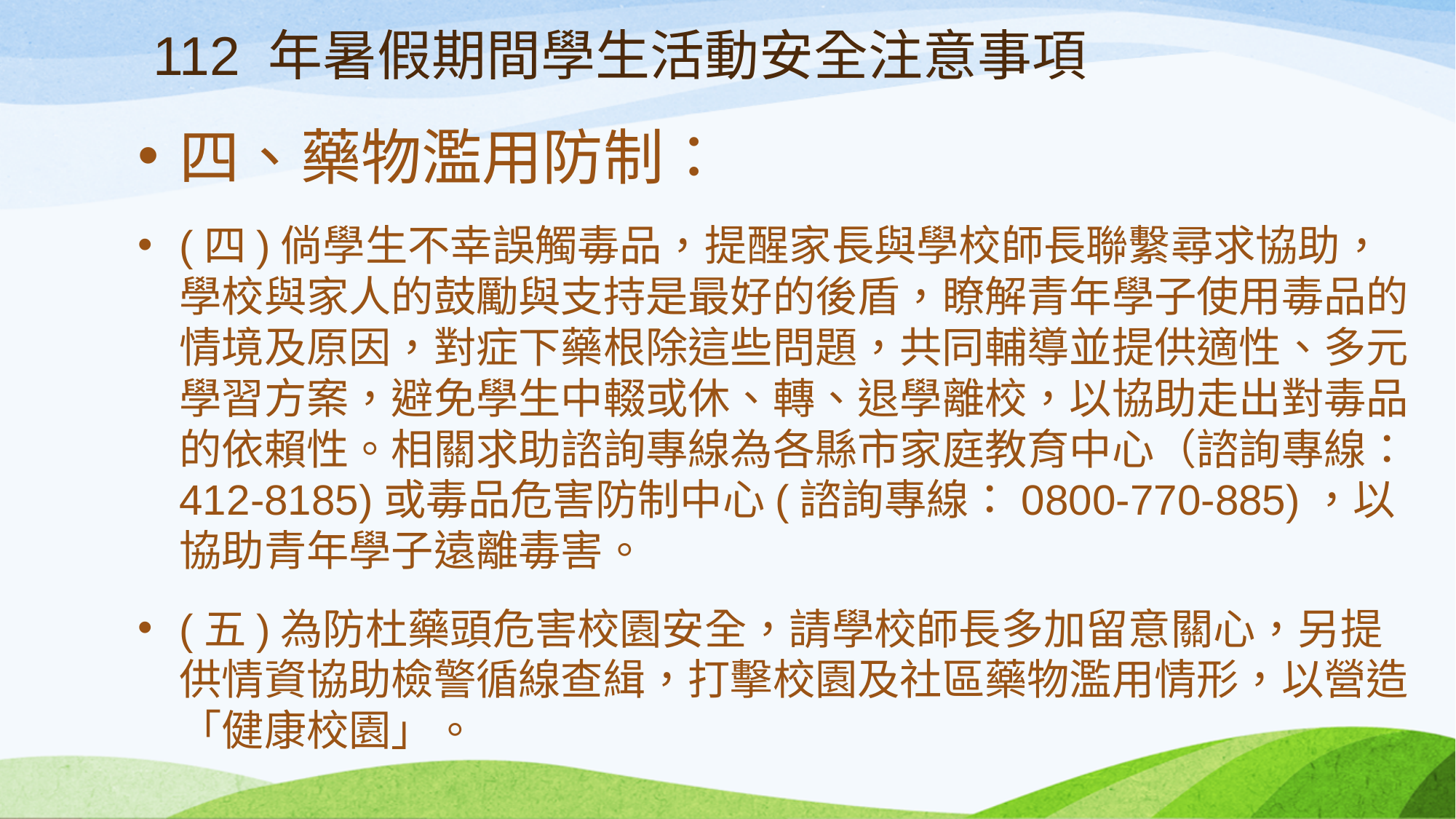

112 年暑假期間學生活動安全注意事項
四、藥物濫用防制：
(四)倘學生不幸誤觸毒品，提醒家長與學校師長聯繫尋求協助，學校與家人的鼓勵與支持是最好的後盾，瞭解青年學子使用毒品的情境及原因，對症下藥根除這些問題，共同輔導並提供適性、多元學習方案，避免學生中輟或休、轉、退學離校，以協助走出對毒品的依賴性。相關求助諮詢專線為各縣市家庭教育中心（諮詢專線：412-8185)或毒品危害防制中心(諮詢專線：0800-770-885)，以協助青年學子遠離毒害。
(五)為防杜藥頭危害校園安全，請學校師長多加留意關心，另提供情資協助檢警循線查緝，打擊校園及社區藥物濫用情形，以營造「健康校園」。